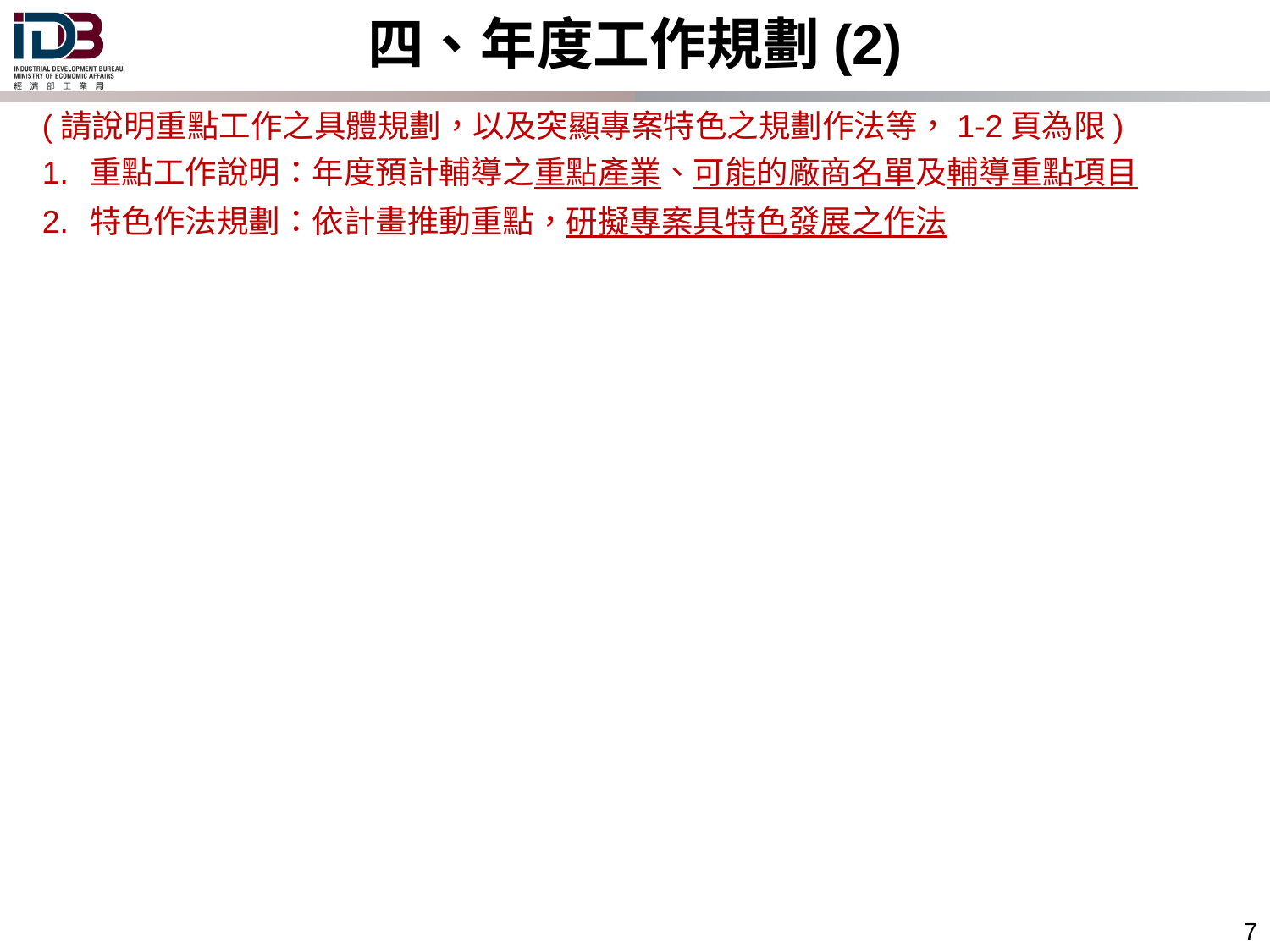

四、年度工作規劃(2)
(請說明重點工作之具體規劃，以及突顯專案特色之規劃作法等，1-2頁為限)
重點工作說明：年度預計輔導之重點產業、可能的廠商名單及輔導重點項目
特色作法規劃：依計畫推動重點，研擬專案具特色發展之作法